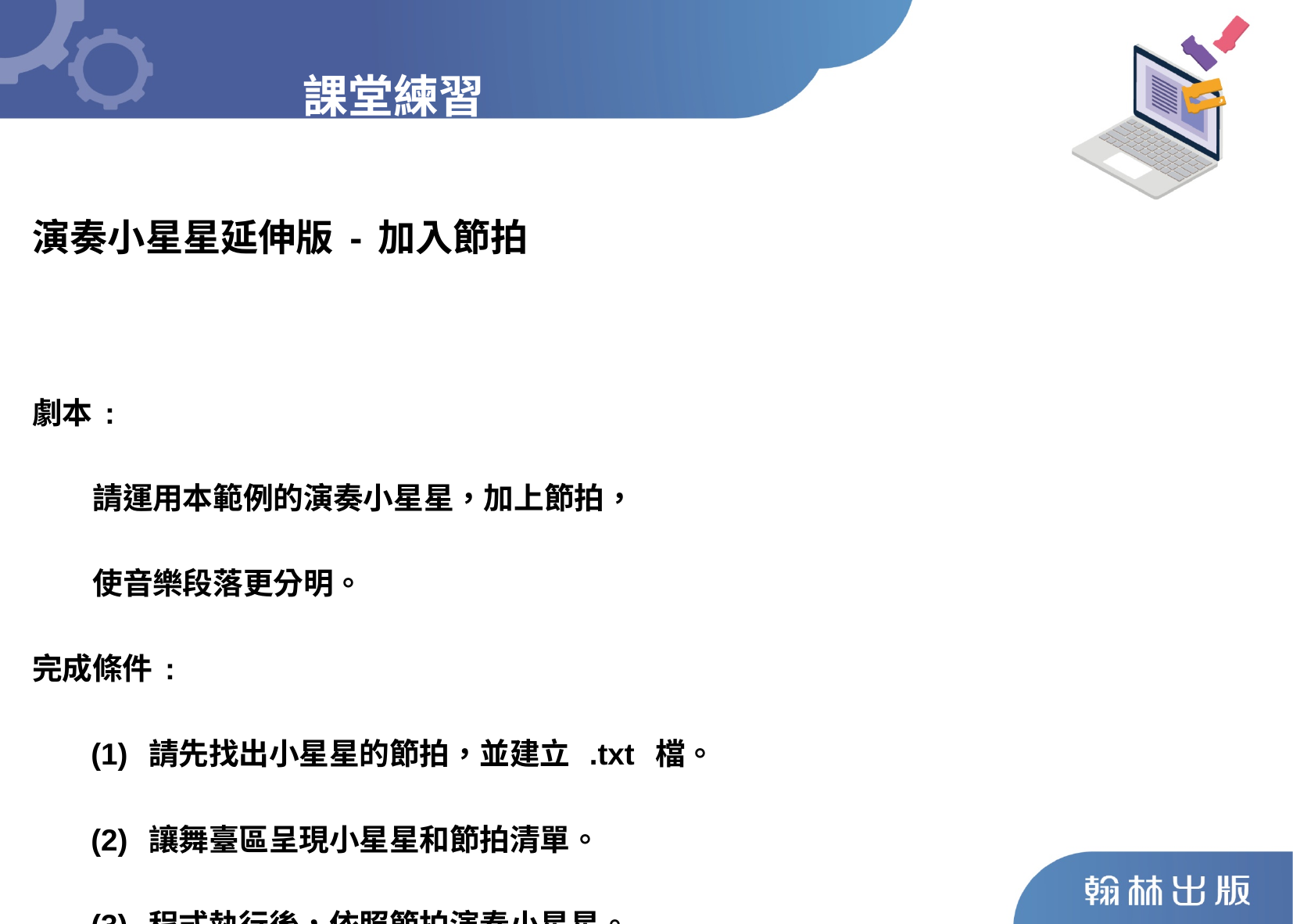

課堂練習
演奏小星星延伸版-加入節拍

劇本:
       請運用本範例的演奏小星星，加上節拍，
       使音樂段落更分明。
完成條件:
       (1) 請先找出小星星的節拍，並建立 .txt 檔。
       (2) 讓舞臺區呈現小星星和節拍清單。
       (3) 程式執行後，依照節拍演奏小星星。